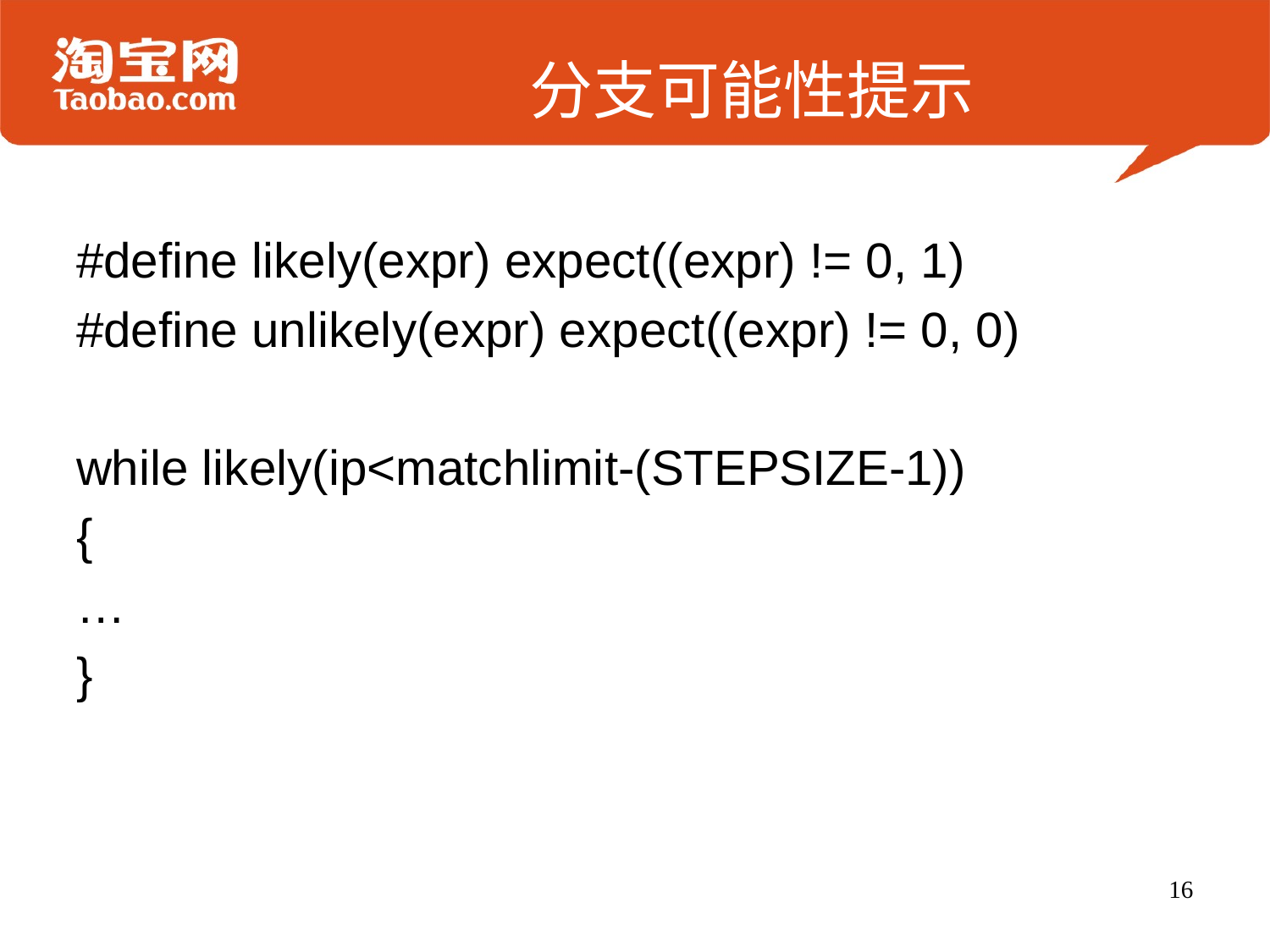

# 分支可能性提示
#define likely(expr) expect((expr) != 0, 1)
#define unlikely(expr) expect((expr) != 0, 0)

while likely(ip<matchlimit-(STEPSIZE-1))
{
…
}

16